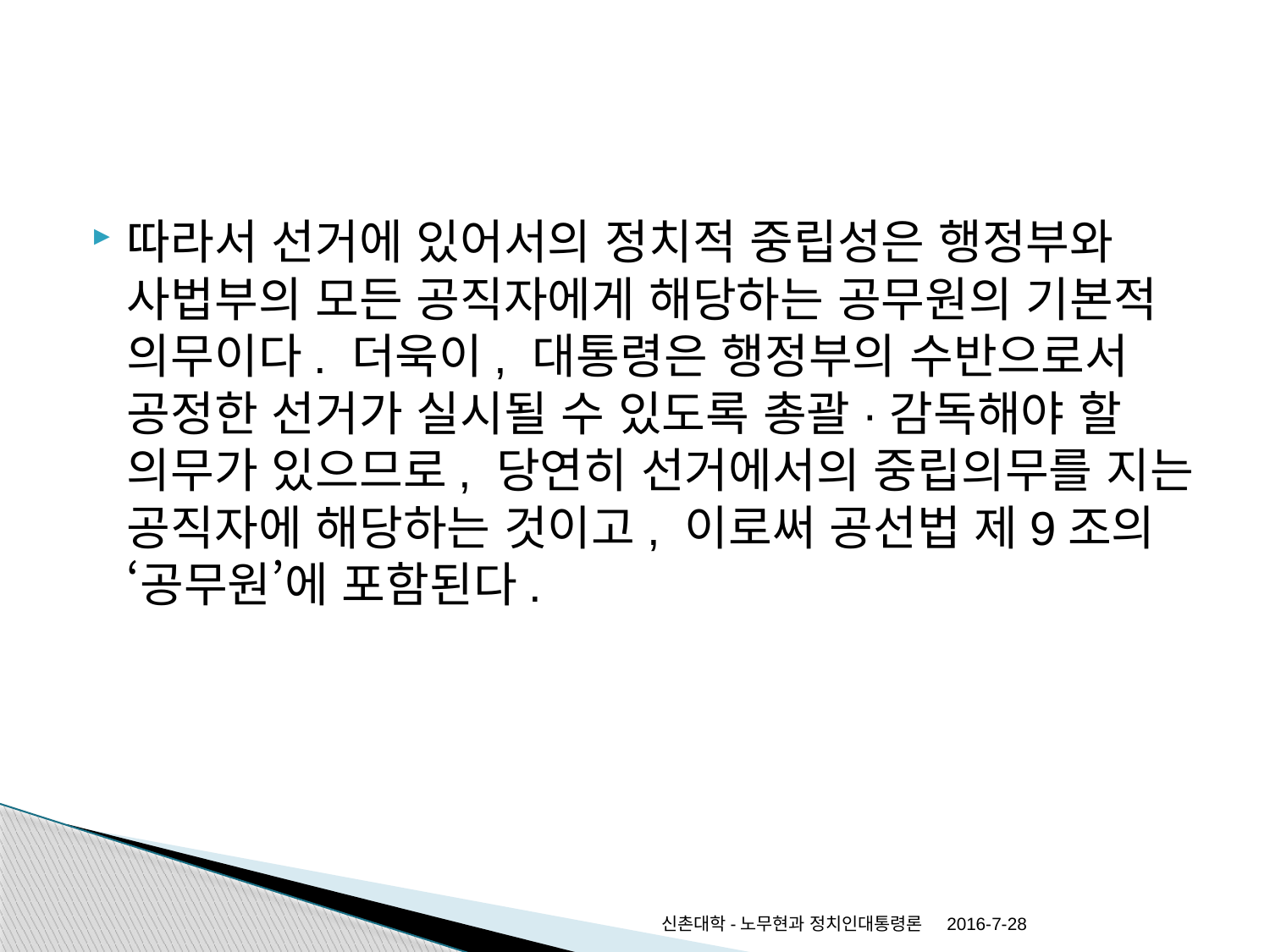

#
따라서 선거에 있어서의 정치적 중립성은 행정부와 사법부의 모든 공직자에게 해당하는 공무원의 기본적 의무이다. 더욱이, 대통령은 행정부의 수반으로서 공정한 선거가 실시될 수 있도록 총괄·감독해야 할 의무가 있으므로, 당연히 선거에서의 중립의무를 지는 공직자에 해당하는 것이고, 이로써 공선법 제9조의 ‘공무원’에 포함된다.
신촌대학-노무현과 정치인대통령론
2016-7-28